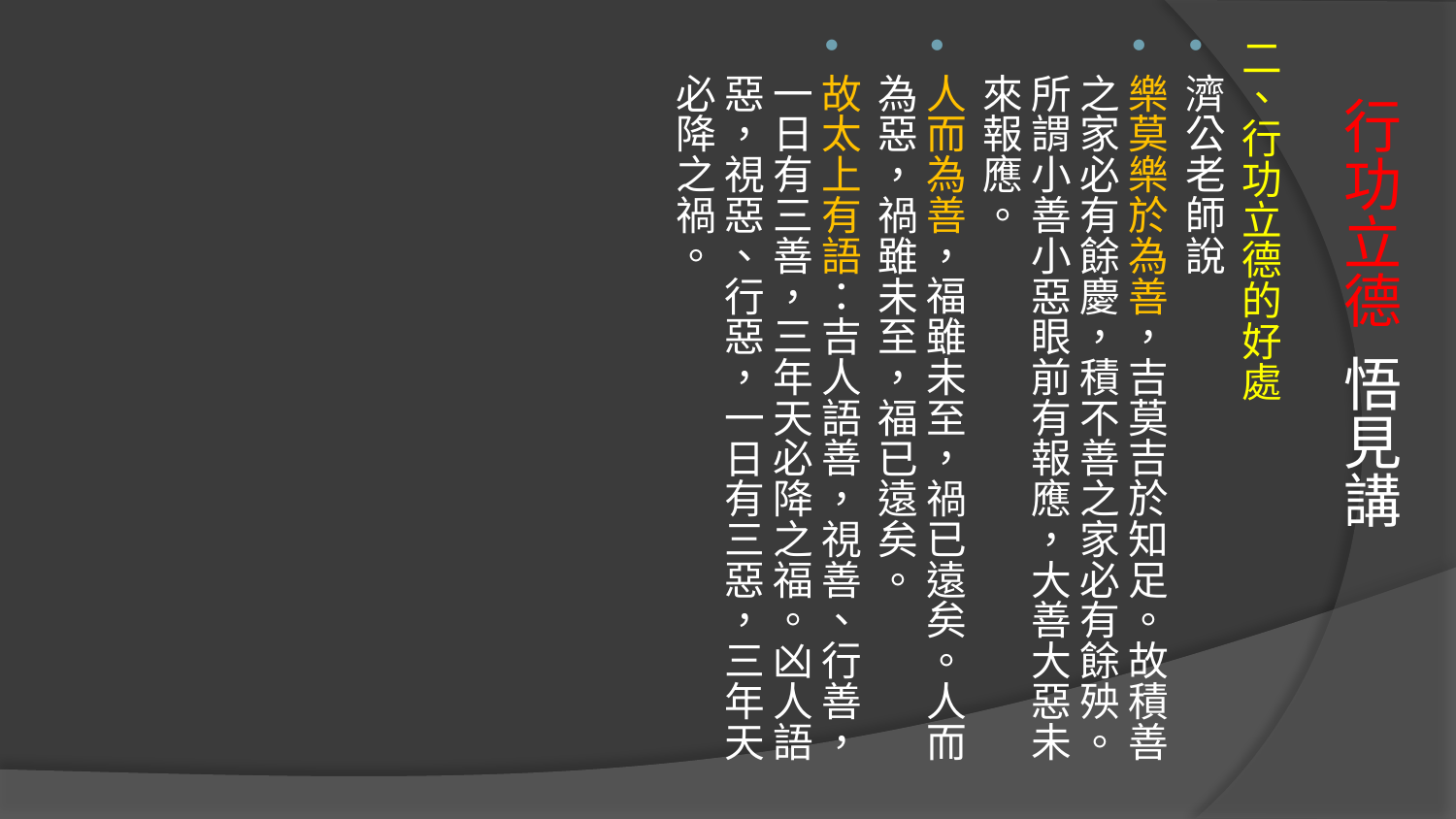

二、行功立德的好處
濟公老師說
樂莫樂於為善，吉莫吉於知足。故積善之家必有餘慶，積不善之家必有餘殃。所謂小善小惡眼前有報應，大善大惡未來報應。
人而為善，福雖未至，禍已遠矣。人而為惡，禍雖未至，福已遠矣。
故太上有語：吉人語善，視善、行善，一日有三善，三年天必降之福。凶人語惡，視惡、行惡，一日有三惡，三年天必降之禍。

# 行功立德  悟見講